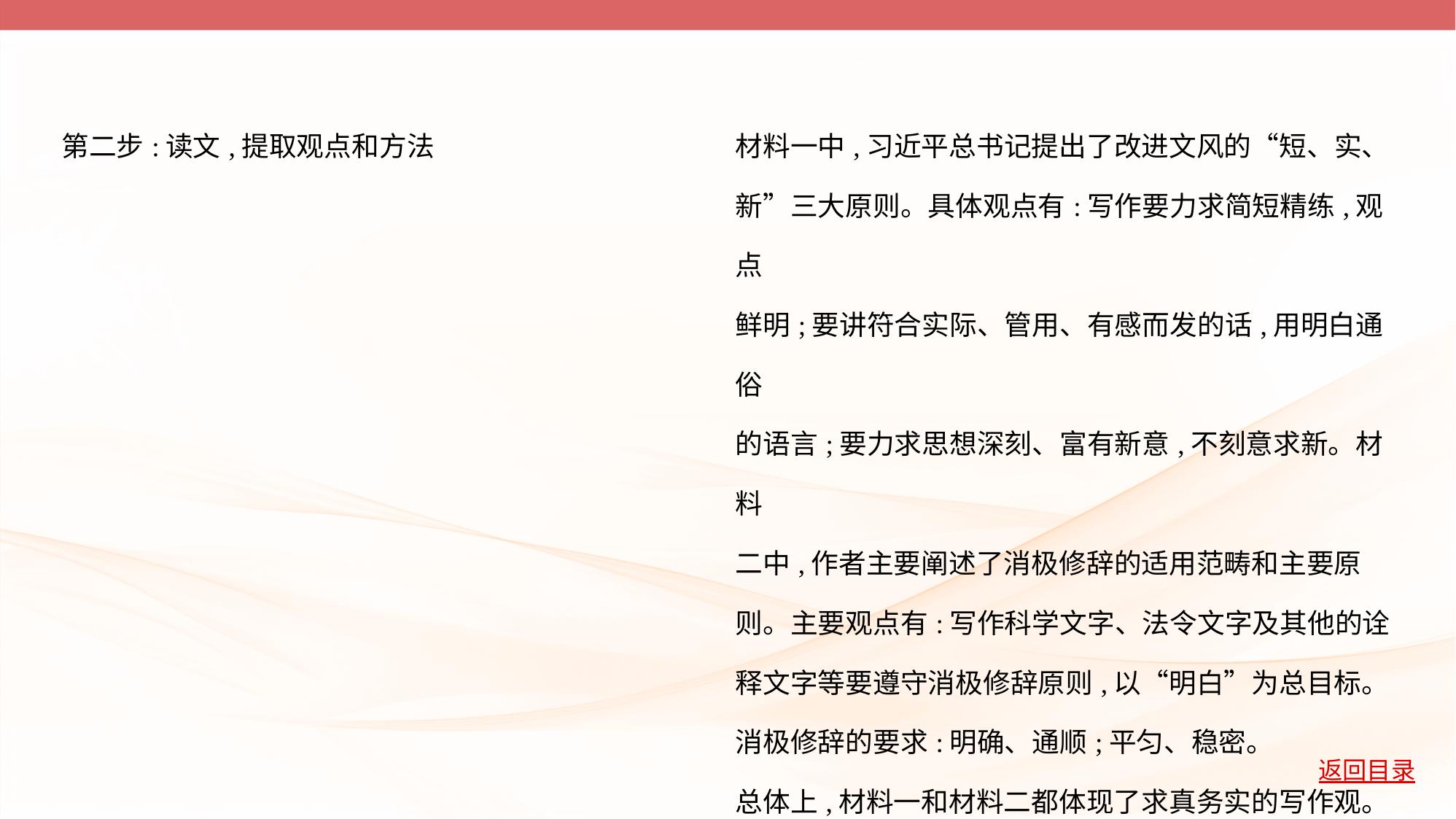

| 第二步:读文,提取观点和方法 | 材料一中,习近平总书记提出了改进文风的“短、实、 新”三大原则。具体观点有:写作要力求简短精练,观点 鲜明;要讲符合实际、管用、有感而发的话,用明白通俗 的语言;要力求思想深刻、富有新意,不刻意求新。材料 二中,作者主要阐述了消极修辞的适用范畴和主要原 则。主要观点有:写作科学文字、法令文字及其他的诠 释文字等要遵守消极修辞原则,以“明白”为总目标。 消极修辞的要求:明确、通顺;平匀、稳密。 总体上,材料一和材料二都体现了求真务实的写作观。 |
| --- | --- |
| 第三步:提炼整合,规范作答 | 针对题干中问题的实质及其原因,可从树立正确写作观 念,重视文章的思想内容,重视语言表达的准确、鲜明等 角度对两则材料的观点进行适当的整合、提炼。 |